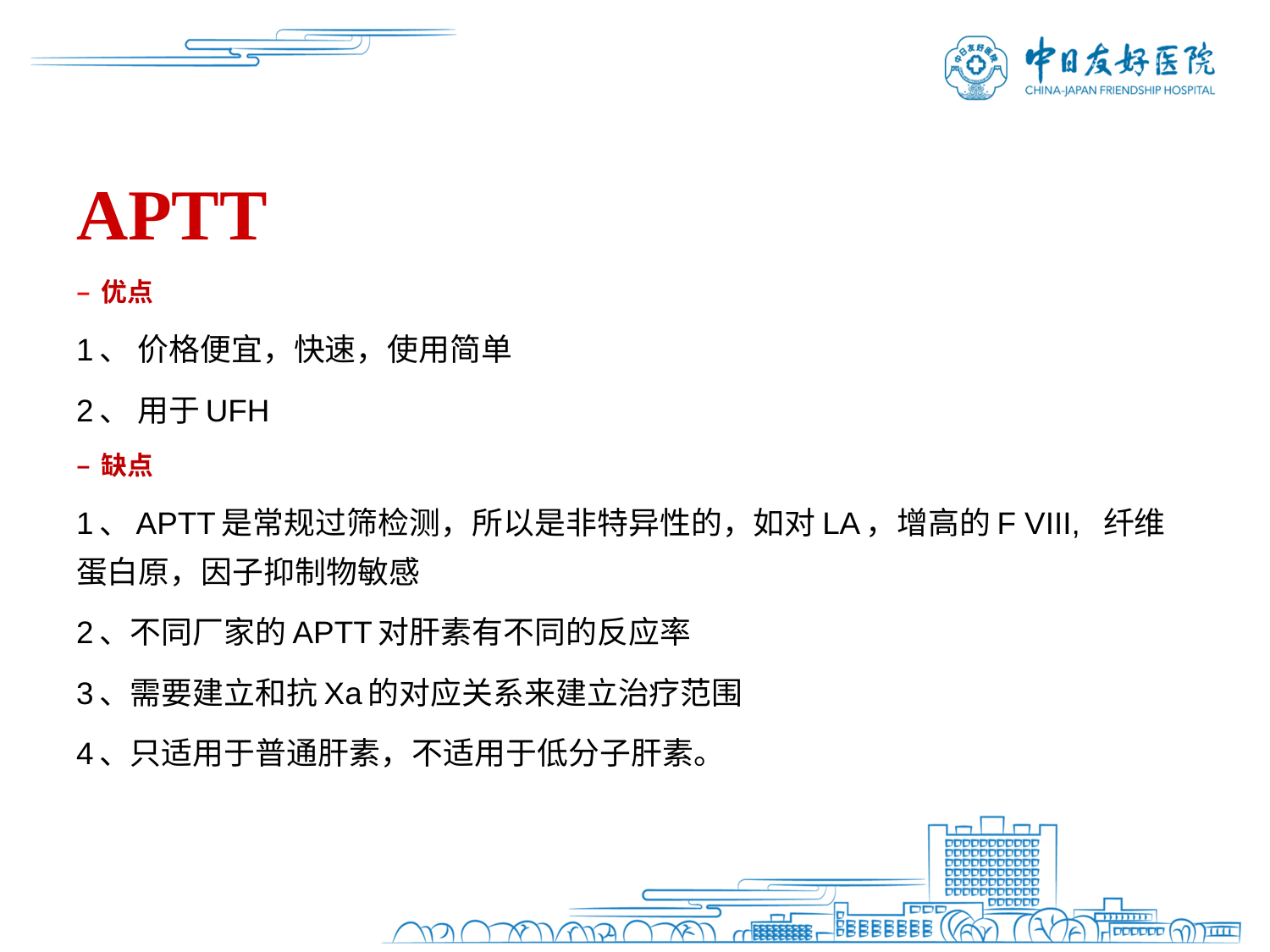

APTT
– 优点
1、 价格便宜，快速，使用简单
2、 用于UFH
– 缺点
1、APTT是常规过筛检测，所以是非特异性的，如对LA，增高的F VIII,  纤维蛋白原，因子抑制物敏感
2、不同厂家的APTT对肝素有不同的反应率
3、需要建立和抗Xa的对应关系来建立治疗范围
4、只适用于普通肝素，不适用于低分子肝素。